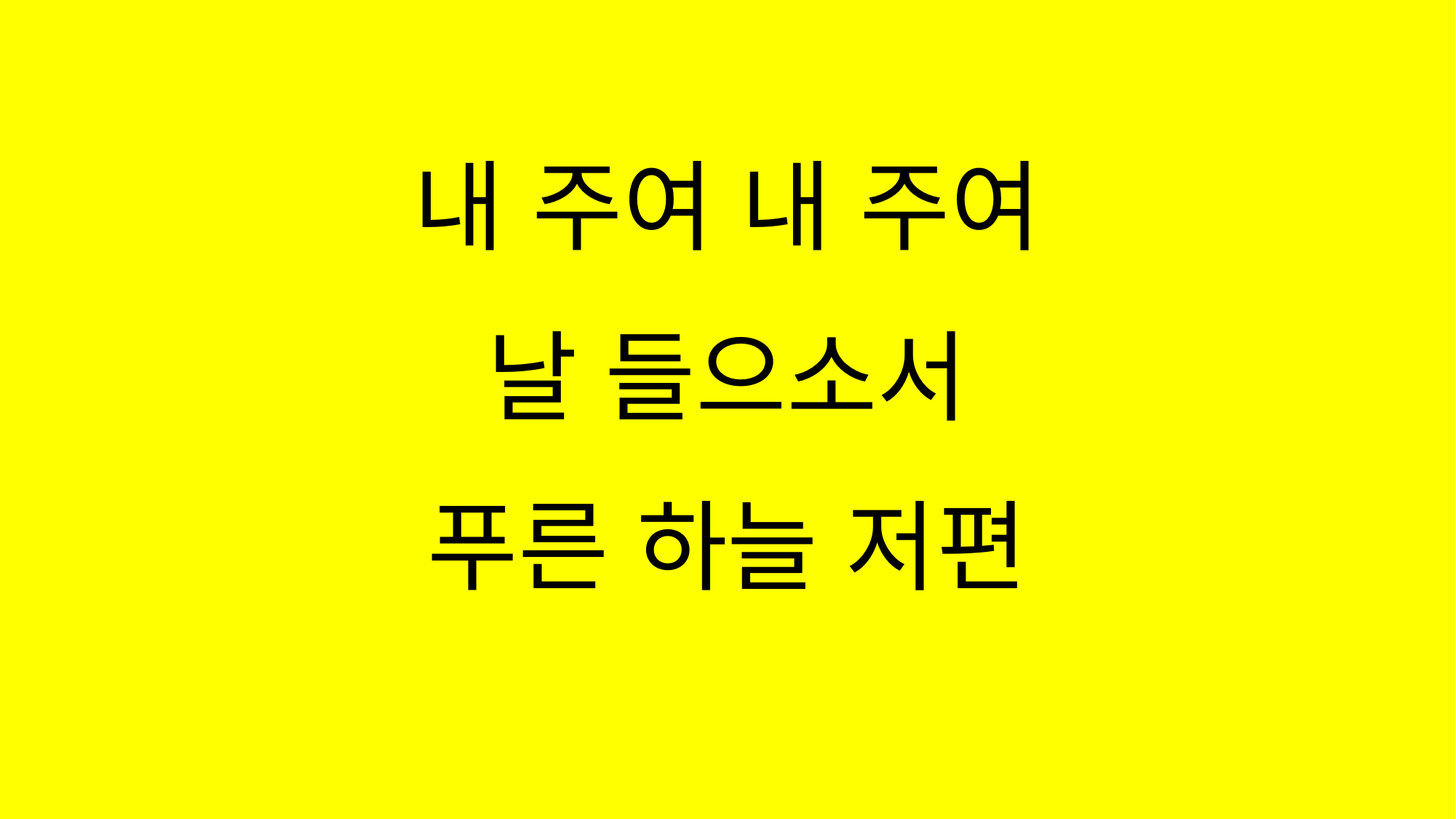

#
내 주여 내 주여

날 들으소서

푸른 하늘 저편